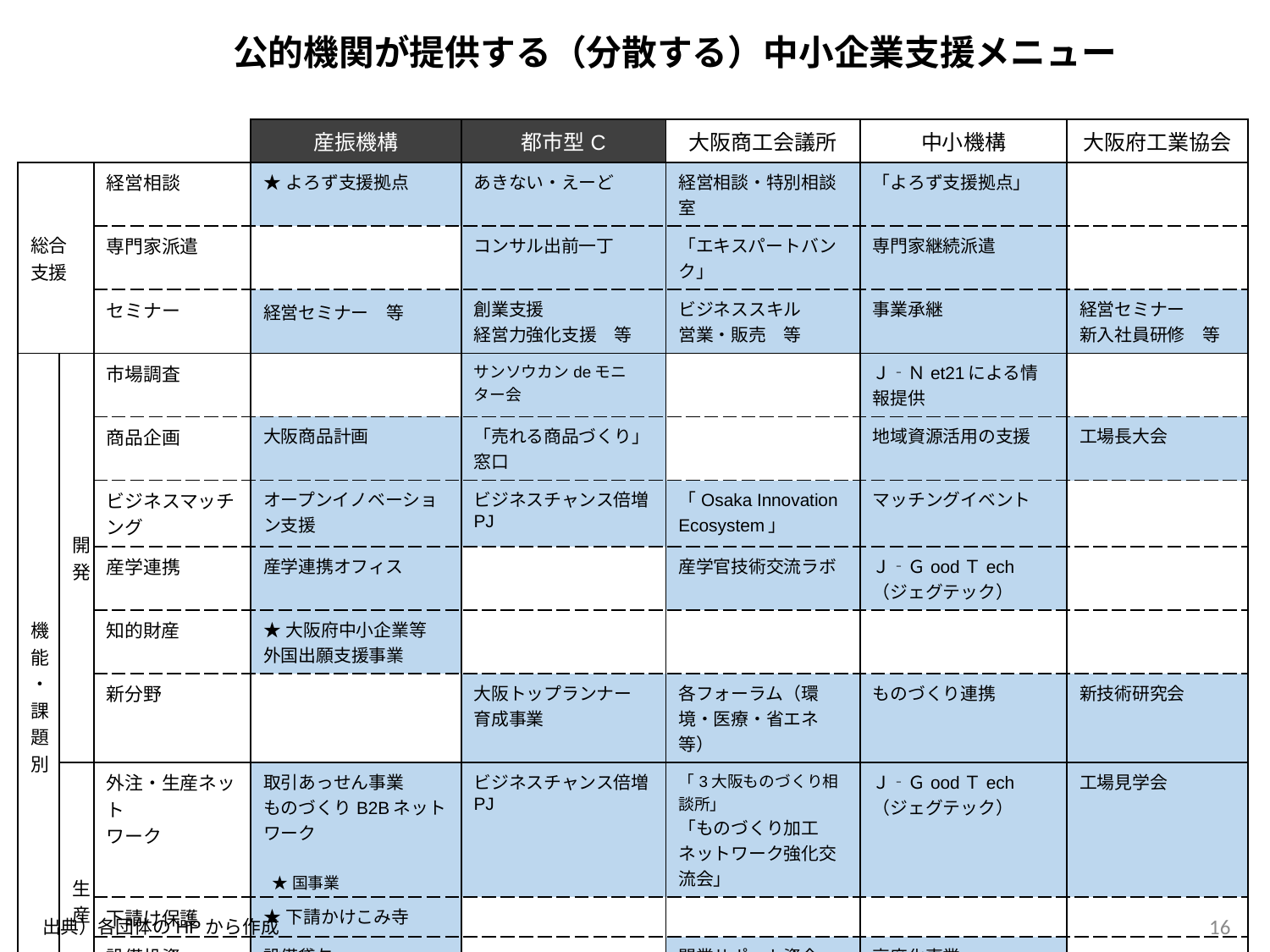

公的機関が提供する（分散する）中小企業支援メニュー
|  |  |  | 産振機構 | 都市型C | 大阪商工会議所 | 中小機構 | 大阪府工業協会 |
| --- | --- | --- | --- | --- | --- | --- | --- |
| 総合 支援 |  | 経営相談 | ★よろず支援拠点 | あきない・えーど | 経営相談・特別相談室 | 「よろず支援拠点」 |  |
|  |  | 専門家派遣 |  | コンサル出前一丁 | 「エキスパートバンク」 | 専門家継続派遣 |  |
|  |  | セミナー | 経営セミナー　等 | 創業支援 経営力強化支援　等 | ビジネススキル 営業・販売　等 | 事業承継 | 経営セミナー 新入社員研修　等 |
| 機能・課題別 | 開発 | 市場調査 |  | サンソウカンdeモニター会 |  | Ｊ‐Ｎet21による情報提供 |  |
|  |  | 商品企画 | 大阪商品計画 | 「売れる商品づくり」窓口 |  | 地域資源活用の支援 | 工場長大会 |
|  |  | ビジネスマッチング | オープンイノベーション支援 | ビジネスチャンス倍増PJ | 「Osaka Innovation Ecosystem」 | マッチングイベント |  |
|  |  | 産学連携 | 産学連携オフィス |  | 産学官技術交流ラボ | Ｊ‐ＧoodＴech （ジェグテック） |  |
|  |  | 知的財産 | ★大阪府中小企業等 外国出願支援事業 |  |  |  |  |
|  |  | 新分野 |  | 大阪トップランナー 育成事業 | 各フォーラム（環境・医療・省エネ等） | ものづくり連携 | 新技術研究会 |
|  | 生産 | 外注・生産ネット ワーク | 取引あっせん事業 ものづくりB2Bネットワーク | ビジネスチャンス倍増PJ | 「3大阪ものづくり相談所」 「ものづくり加工ネットワーク強化交流会」 | Ｊ‐ＧoodＴech （ジェグテック） | 工場見学会 |
|  |  | 下請け保護 | ★下請かけこみ寺 |  |  |  |  |
|  |  | 設備投資 | 設備貸与 |  | 開業サポート資金 | 高度化事業 |  |
|  |  | BCP |  | BCPマニュアル策定 運用サポート |  | Ｊ‐Ｎet21による情報提供 |  |
★国事業
16
出典）各団体のHPから作成